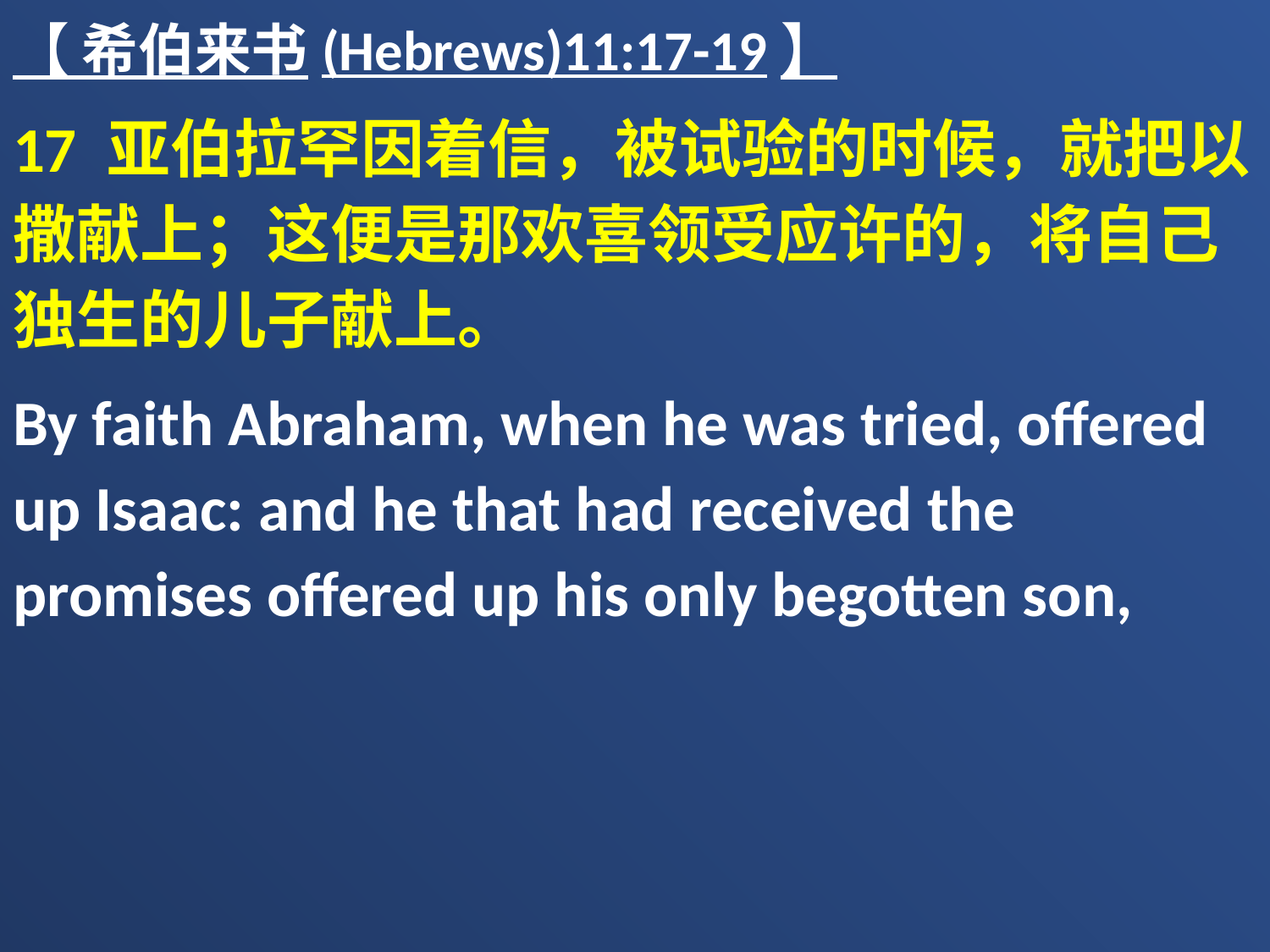

【 希伯来书(Hebrews)11:17-19】
17 亚伯拉罕因着信，被试验的时候，就把以撒献上；这便是那欢喜领受应许的，将自己独生的儿子献上。
By faith Abraham, when he was tried, offered up Isaac: and he that had received the promises offered up his only begotten son,